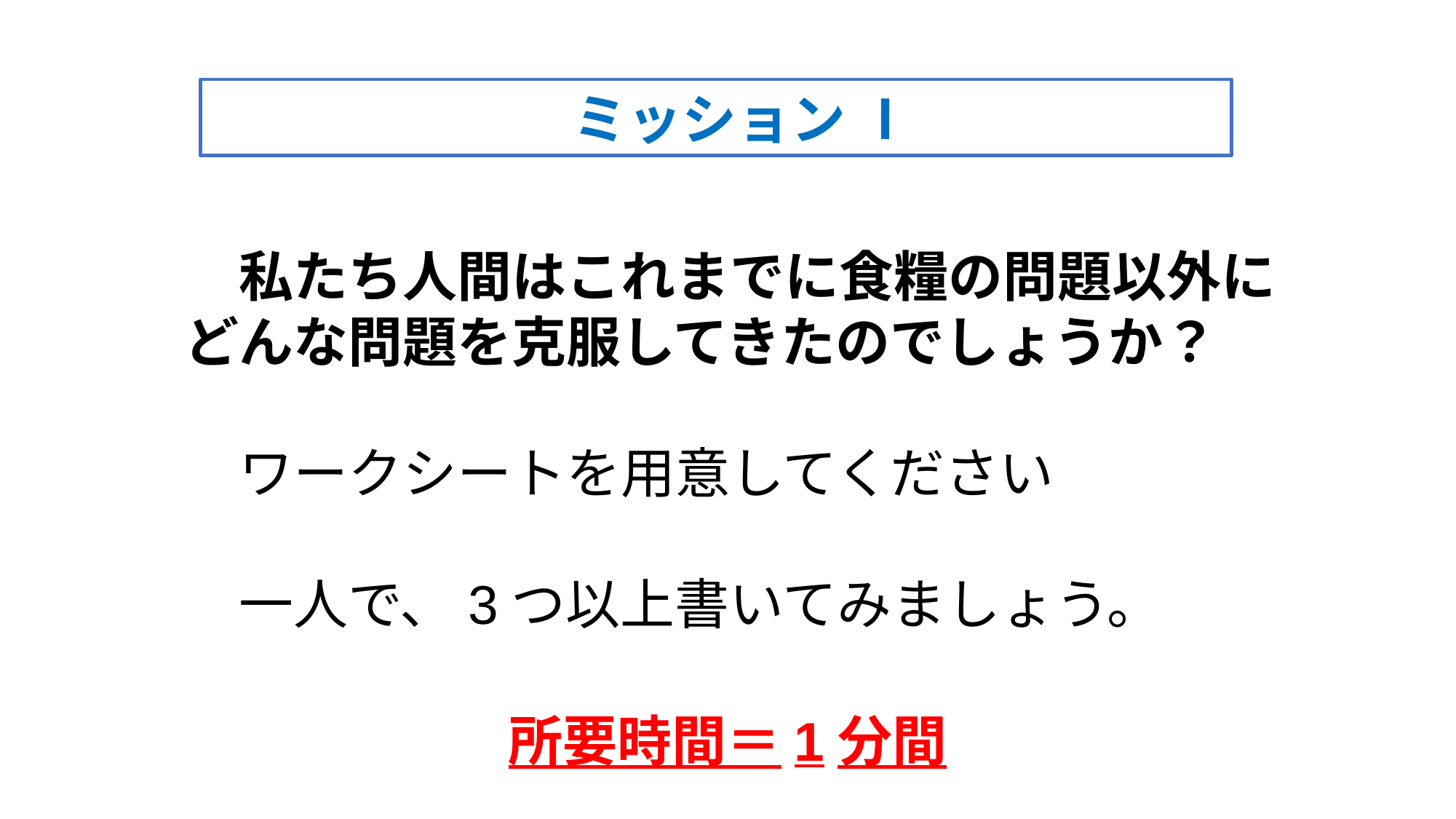

ミッション Ⅰ
　私たち人間はこれまでに食糧の問題以外にどんな問題を克服してきたのでしょうか？

　ワークシートを用意してください

　一人で、3つ以上書いてみましょう。
所要時間＝1分間